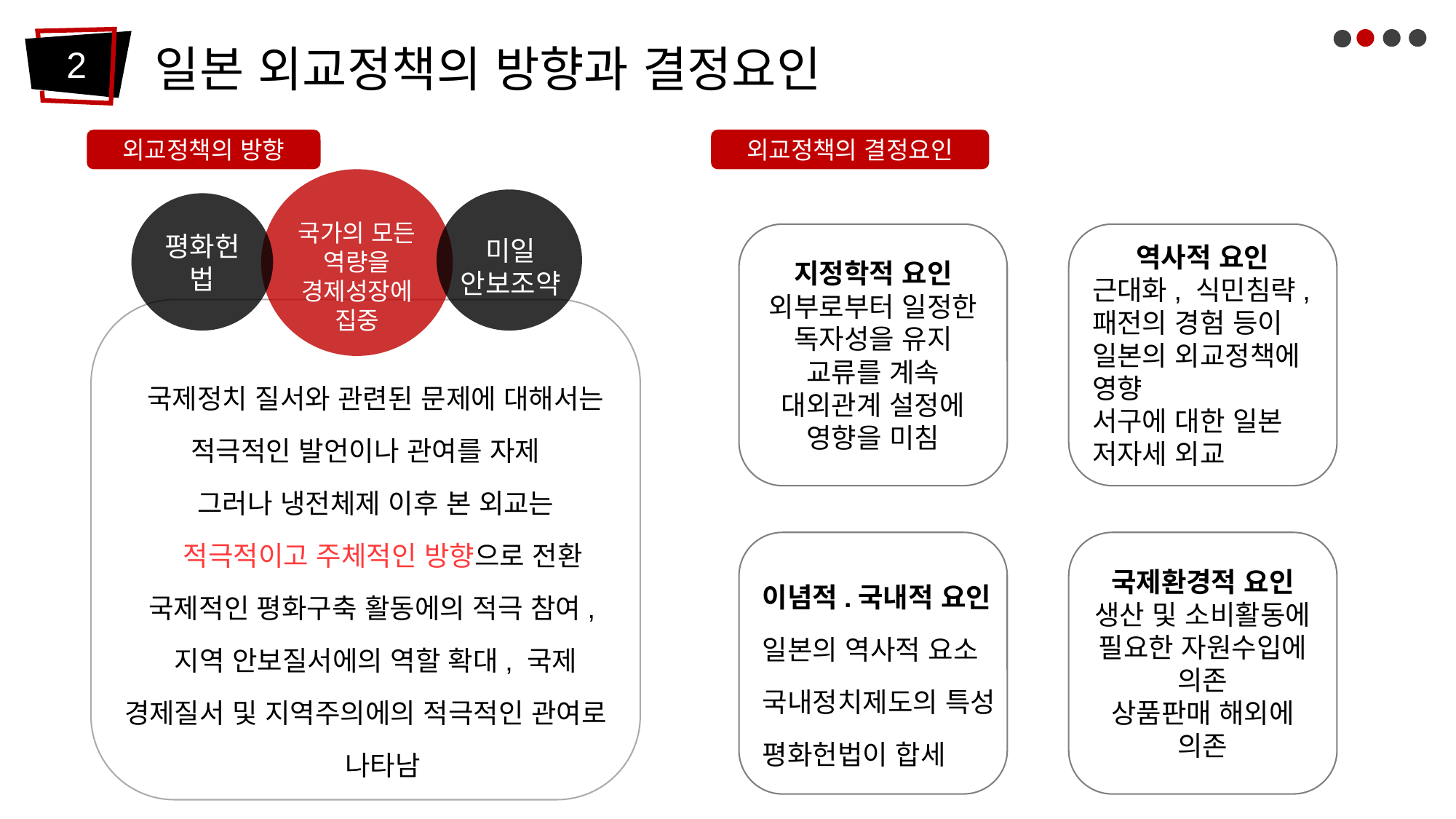

일본 외교정책의 방향과 결정요인
2
외교정책의 결정요인
외교정책의 방향

국가의 모든 역량을 경제성장에 집중

미일 안보조약
평화헌법

국제정치 질서와 관련된 문제에 대해서는 적극적인 발언이나 관여를 자제
그러나 냉전체제 이후 본 외교는
 적극적이고 주체적인 방향으로 전환
국제적인 평화구축 활동에의 적극 참여,
지역 안보질서에의 역할 확대, 국제 경제질서 및 지역주의에의 적극적인 관여로
 나타남
지정학적 요인
외부로부터 일정한 독자성을 유지
교류를 계속
대외관계 설정에 영향을 미침

역사적 요인
근대화, 식민침략, 패전의 경험 등이 일본의 외교정책에 영향
서구에 대한 일본 저자세 외교

합세

국제환경적 요인
생산 및 소비활동에 필요한 자원수입에 의존
상품판매 해외에 의존

이념적.국내적 요인
일본의 역사적 요소
국내정치제도의 특성
평화헌법이 합세